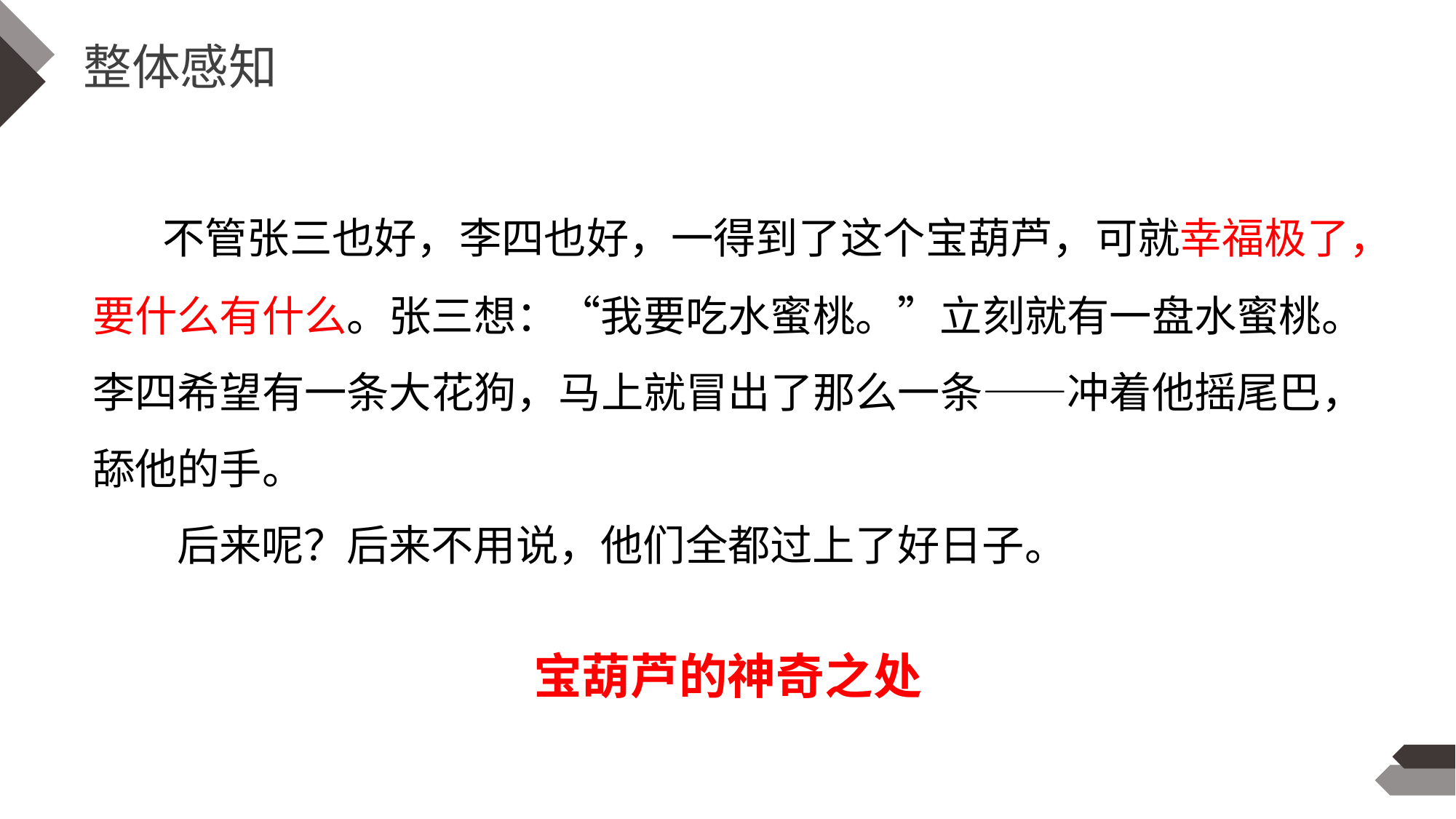

整体感知
  不管张三也好，李四也好，一得到了这个宝葫芦，可就幸福极了，要什么有什么。张三想：“我要吃水蜜桃。”立刻就有一盘水蜜桃。李四希望有一条大花狗，马上就冒出了那么一条——冲着他摇尾巴，舔他的手。
    后来呢？后来不用说，他们全都过上了好日子。
宝葫芦的神奇之处